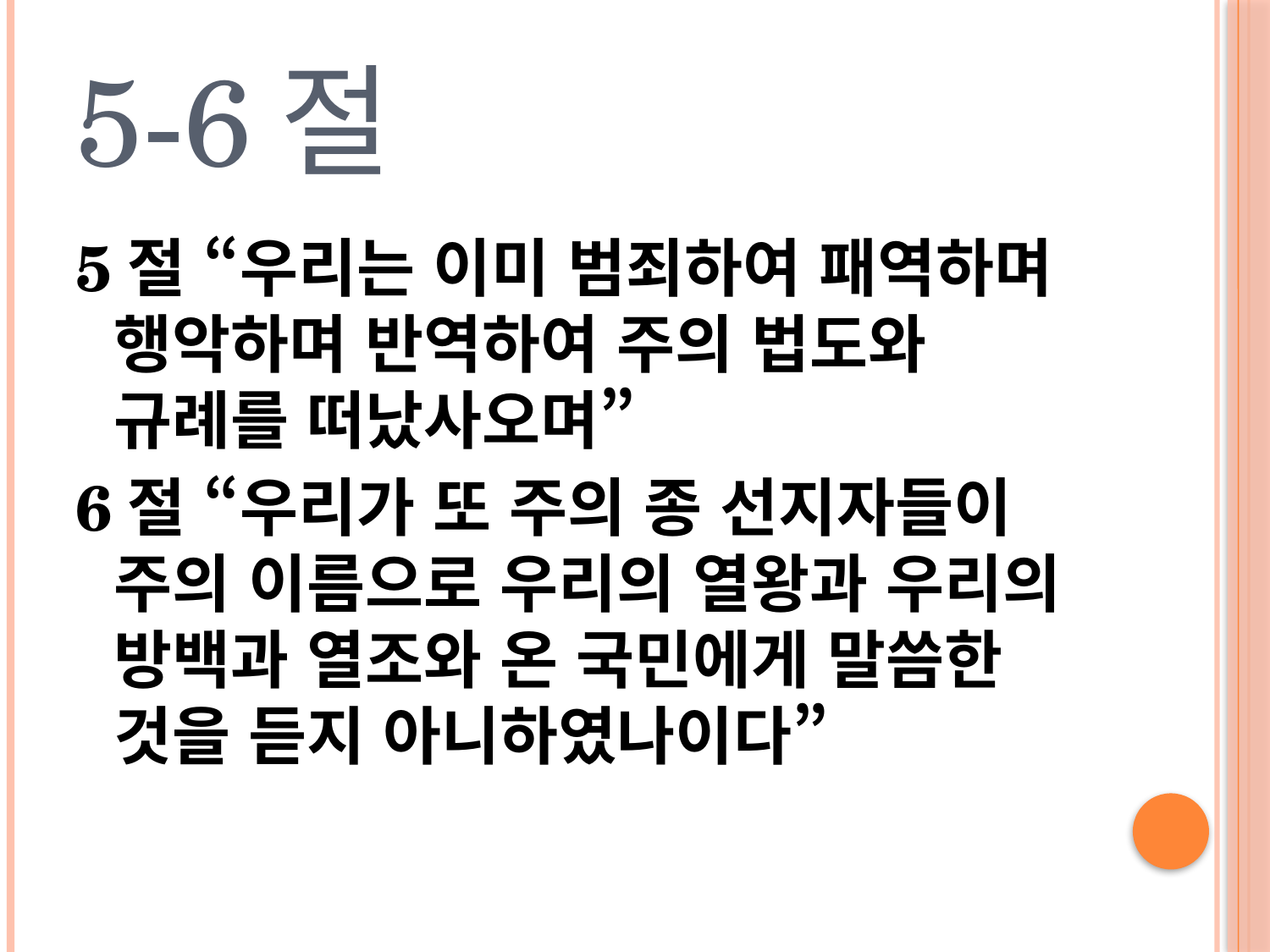

# 5-6절
5절 “우리는 이미 범죄하여 패역하며 행악하며 반역하여 주의 법도와 규례를 떠났사오며”
6절 “우리가 또 주의 종 선지자들이 주의 이름으로 우리의 열왕과 우리의 방백과 열조와 온 국민에게 말씀한 것을 듣지 아니하였나이다”